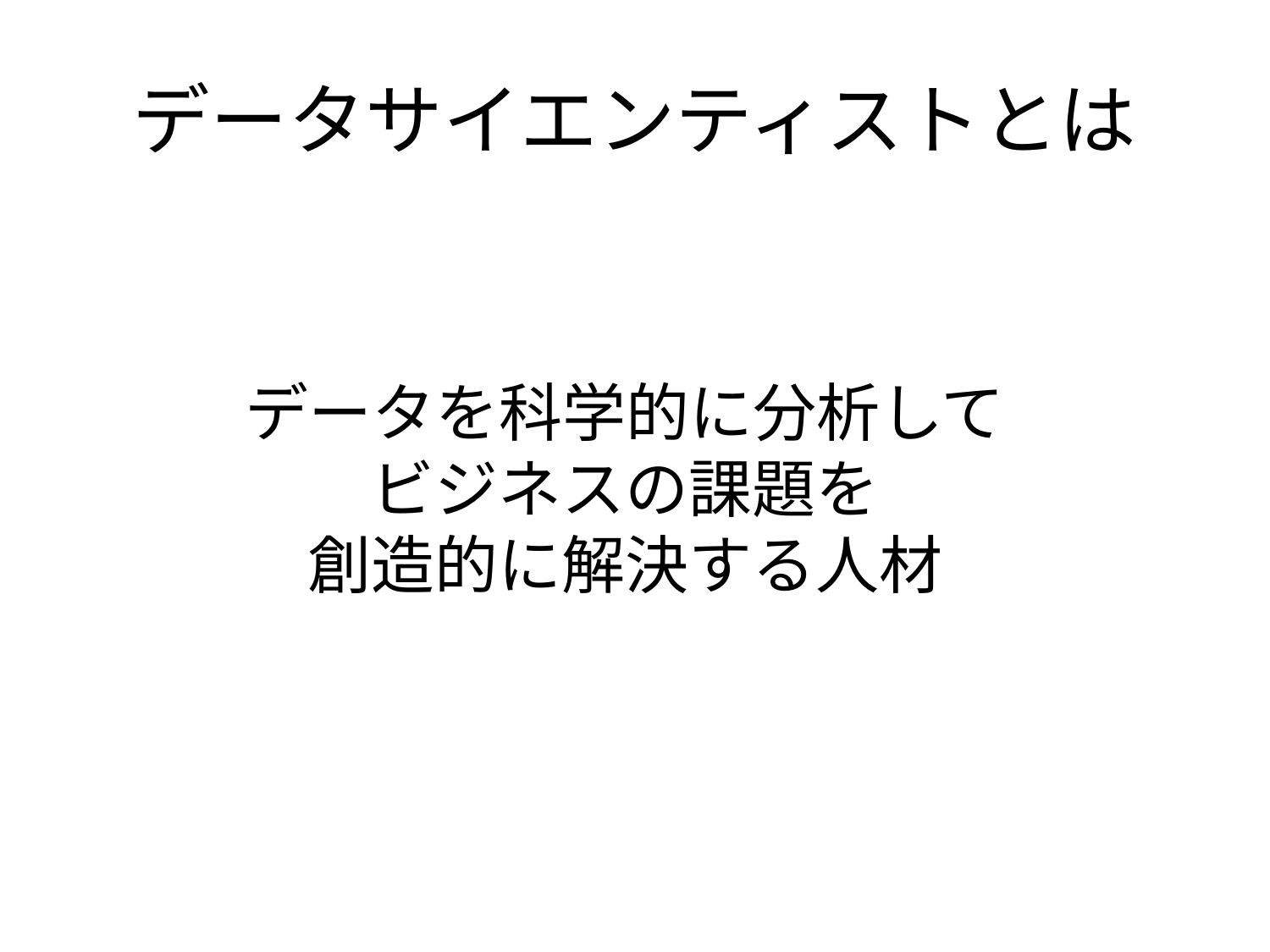

# データサイエンティストとは
データを科学的に分析して
ビジネスの課題を
創造的に解決する人材